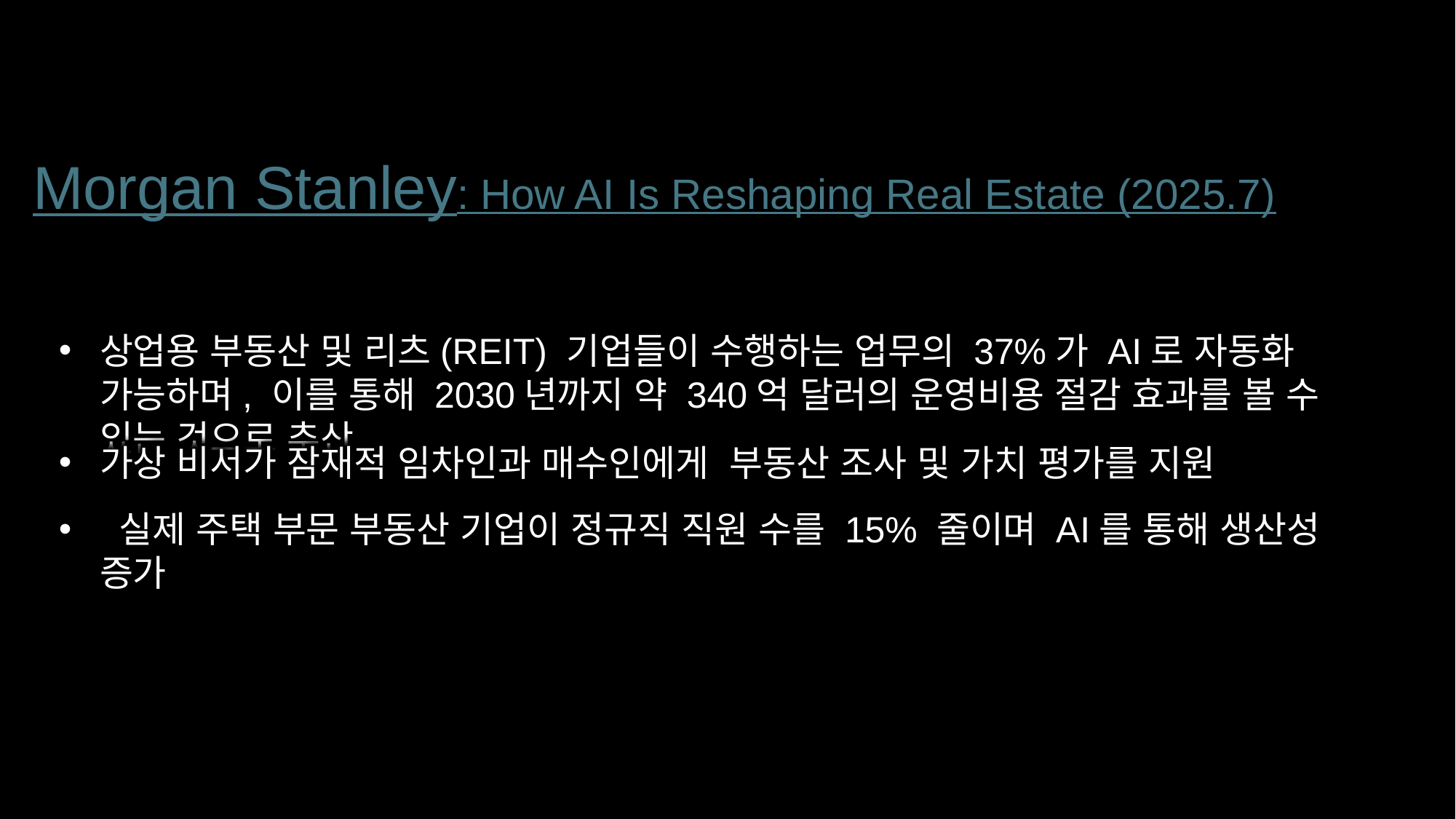

Morgan Stanley: How AI Is Reshaping Real Estate (2025.7)
상업용 부동산 및 리츠(REIT) 기업들이 수행하는 업무의 37%가 AI로 자동화 가능하며, 이를 통해 2030년까지 약 340억 달러의 운영비용 절감 효과를 볼 수 있는 것으로 추산
가상 비서가 잠재적 임차인과 매수인에게  부동산 조사 및 가치 평가를 지원
 실제 주택 부문 부동산 기업이 정규직 직원 수를 15% 줄이며 AI를 통해 생산성 증가